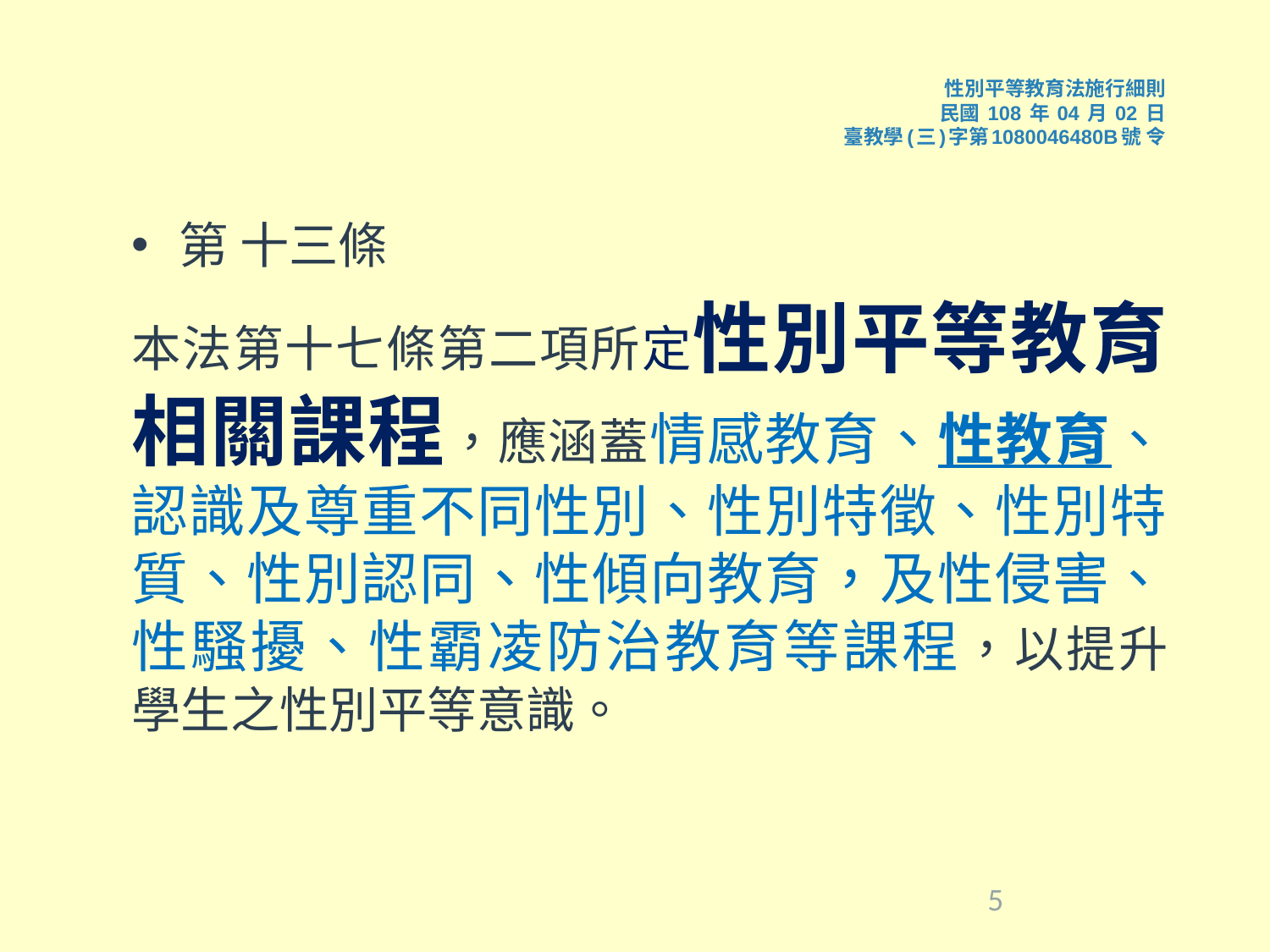

# 性別平等教育法施行細則 民國 108 年 04 月 02 日 臺教學(三)字第1080046480B號 令
第 十三條
本法第十七條第二項所定性別平等教育相關課程，應涵蓋情感教育、性教育、認識及尊重不同性別、性別特徵、性別特質、性別認同、性傾向教育，及性侵害、性騷擾、性霸凌防治教育等課程，以提升學生之性別平等意識。
5